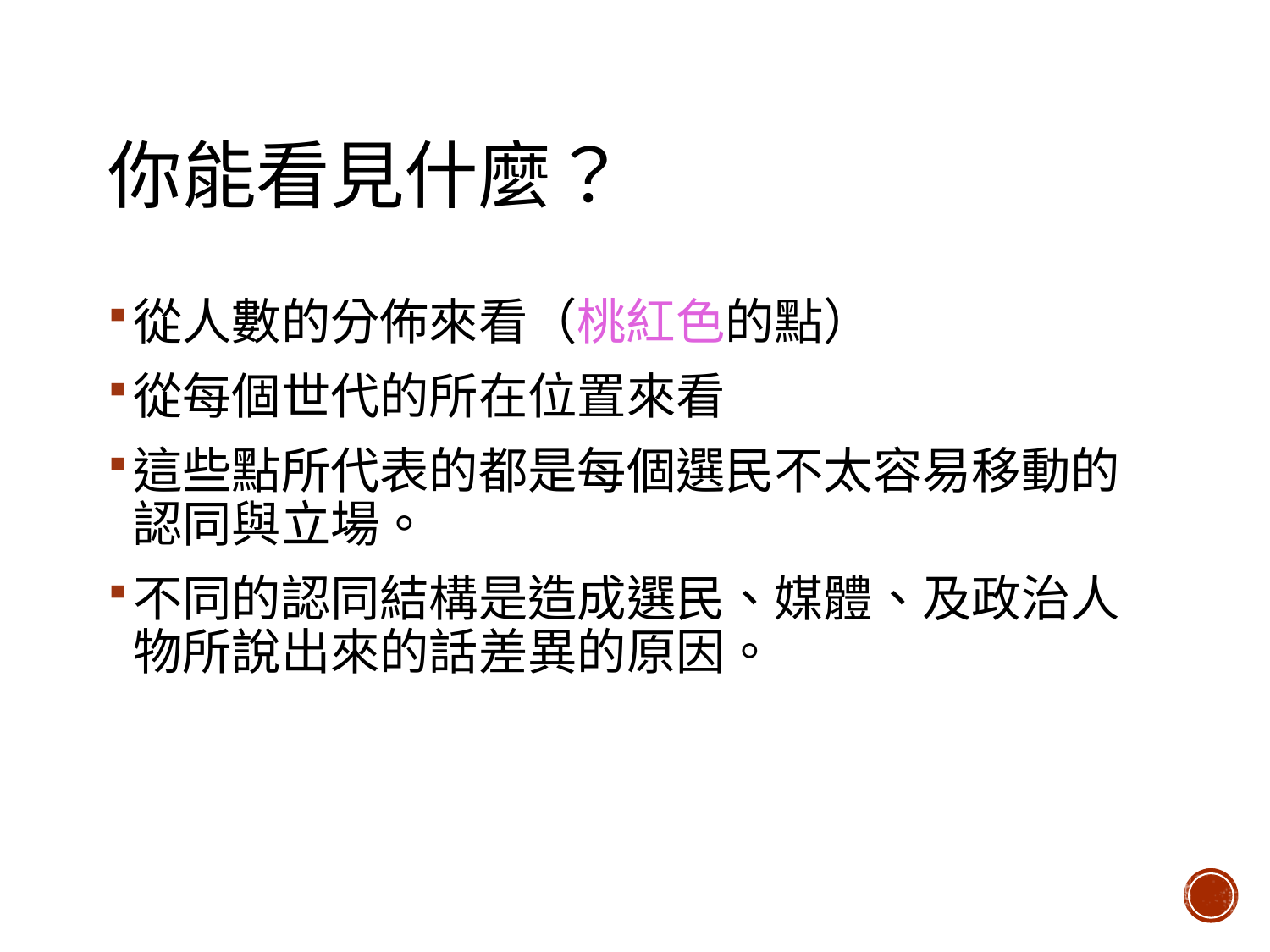

# 你能看見什麼？
從人數的分佈來看（桃紅色的點）
從每個世代的所在位置來看
這些點所代表的都是每個選民不太容易移動的認同與立場。
不同的認同結構是造成選民、媒體、及政治人物所說出來的話差異的原因。